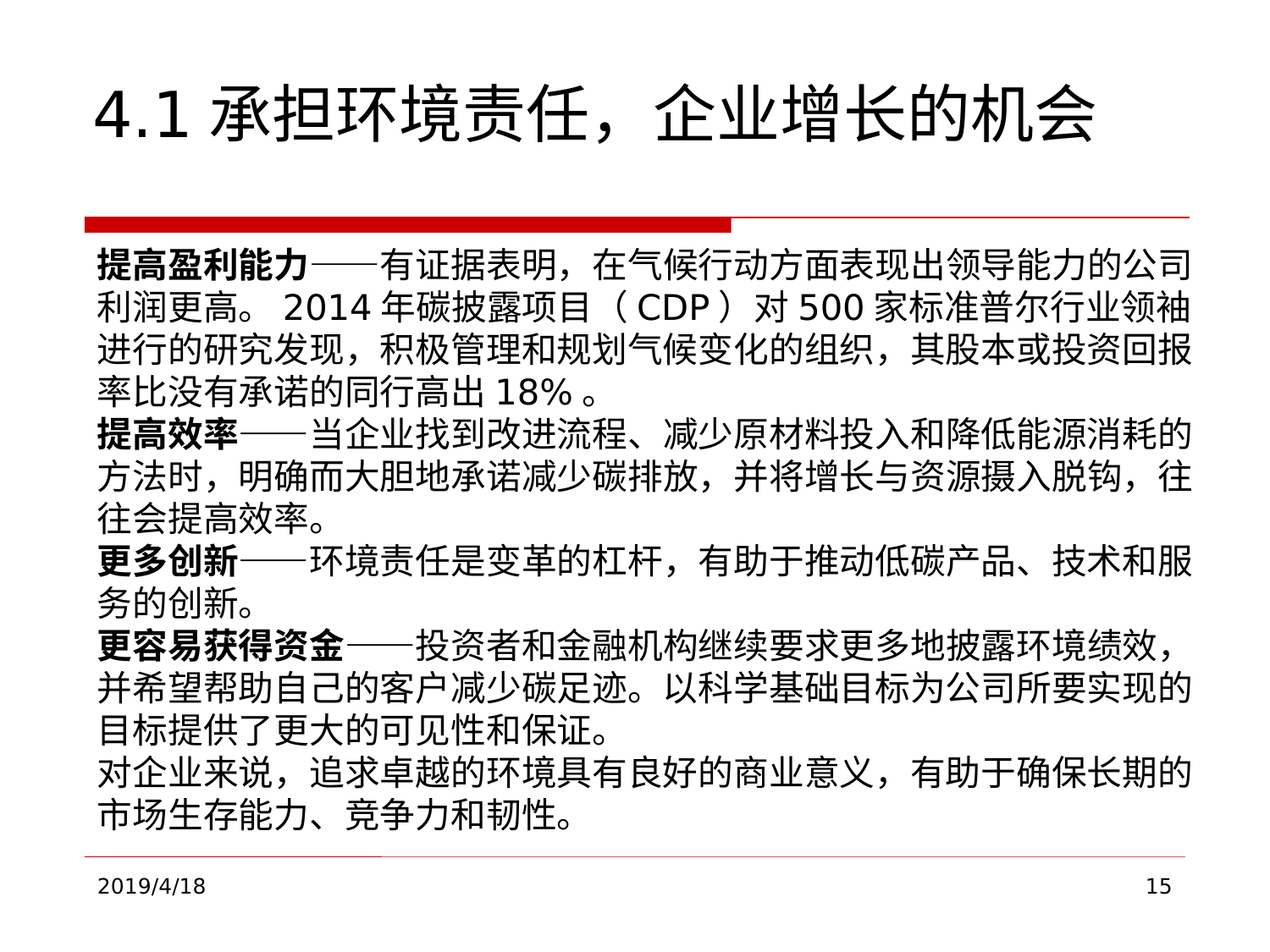

# 4.1承担环境责任，企业增长的机会
提高盈利能力——有证据表明，在气候行动方面表现出领导能力的公司利润更高。2014年碳披露项目（CDP）对500家标准普尔行业领袖进行的研究发现，积极管理和规划气候变化的组织，其股本或投资回报率比没有承诺的同行高出18%。
提高效率——当企业找到改进流程、减少原材料投入和降低能源消耗的方法时，明确而大胆地承诺减少碳排放，并将增长与资源摄入脱钩，往往会提高效率。
更多创新——环境责任是变革的杠杆，有助于推动低碳产品、技术和服务的创新。
更容易获得资金——投资者和金融机构继续要求更多地披露环境绩效，并希望帮助自己的客户减少碳足迹。以科学基础目标为公司所要实现的目标提供了更大的可见性和保证。
对企业来说，追求卓越的环境具有良好的商业意义，有助于确保长期的市场生存能力、竞争力和韧性。

2019/4/18
15